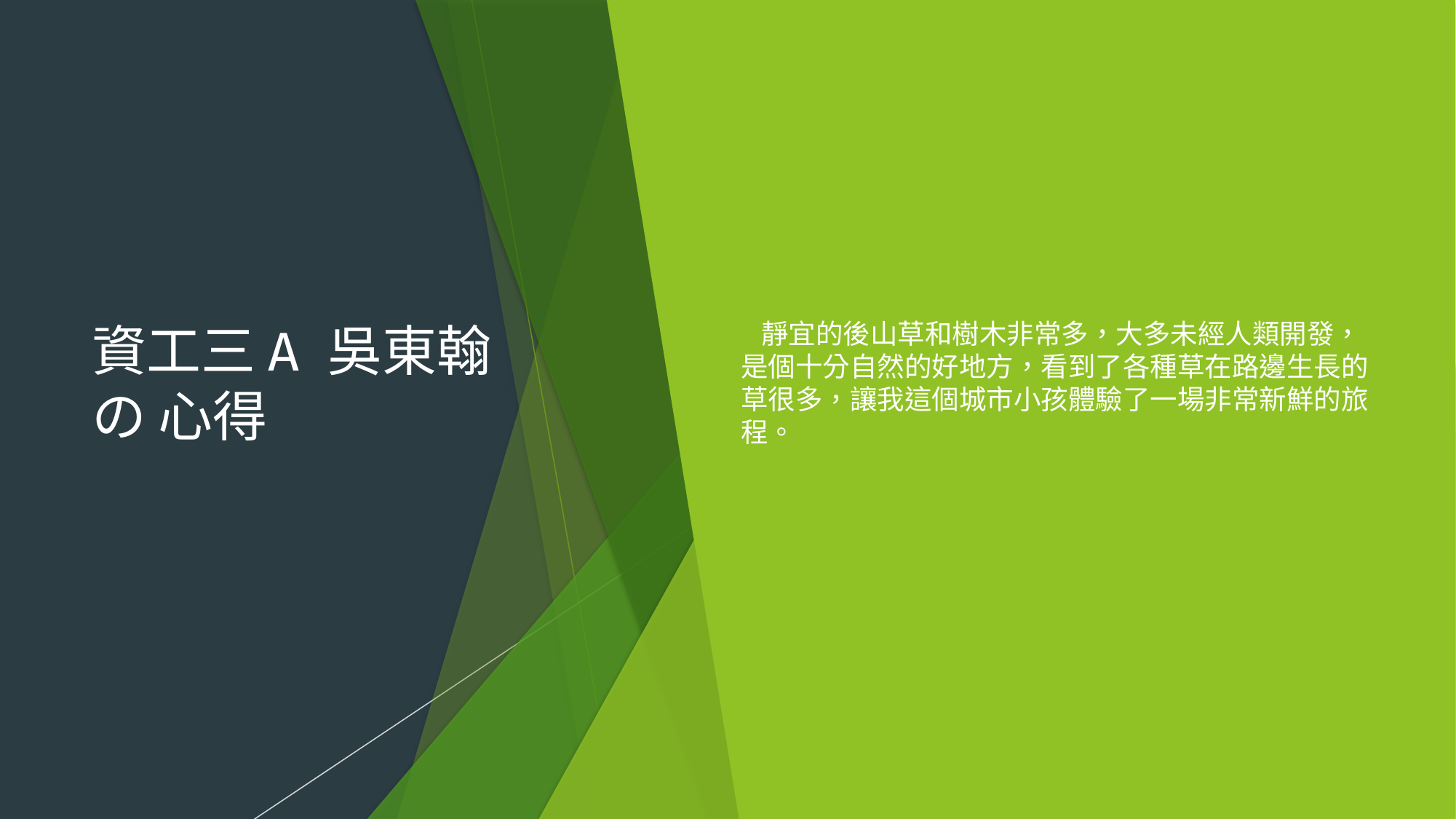

# 資工三A 吳東翰 の 心得
靜宜的後山草和樹木非常多，大多未經人類開發，是個十分自然的好地方，看到了各種草在路邊生長的草很多，讓我這個城市小孩體驗了一場非常新鮮的旅程。